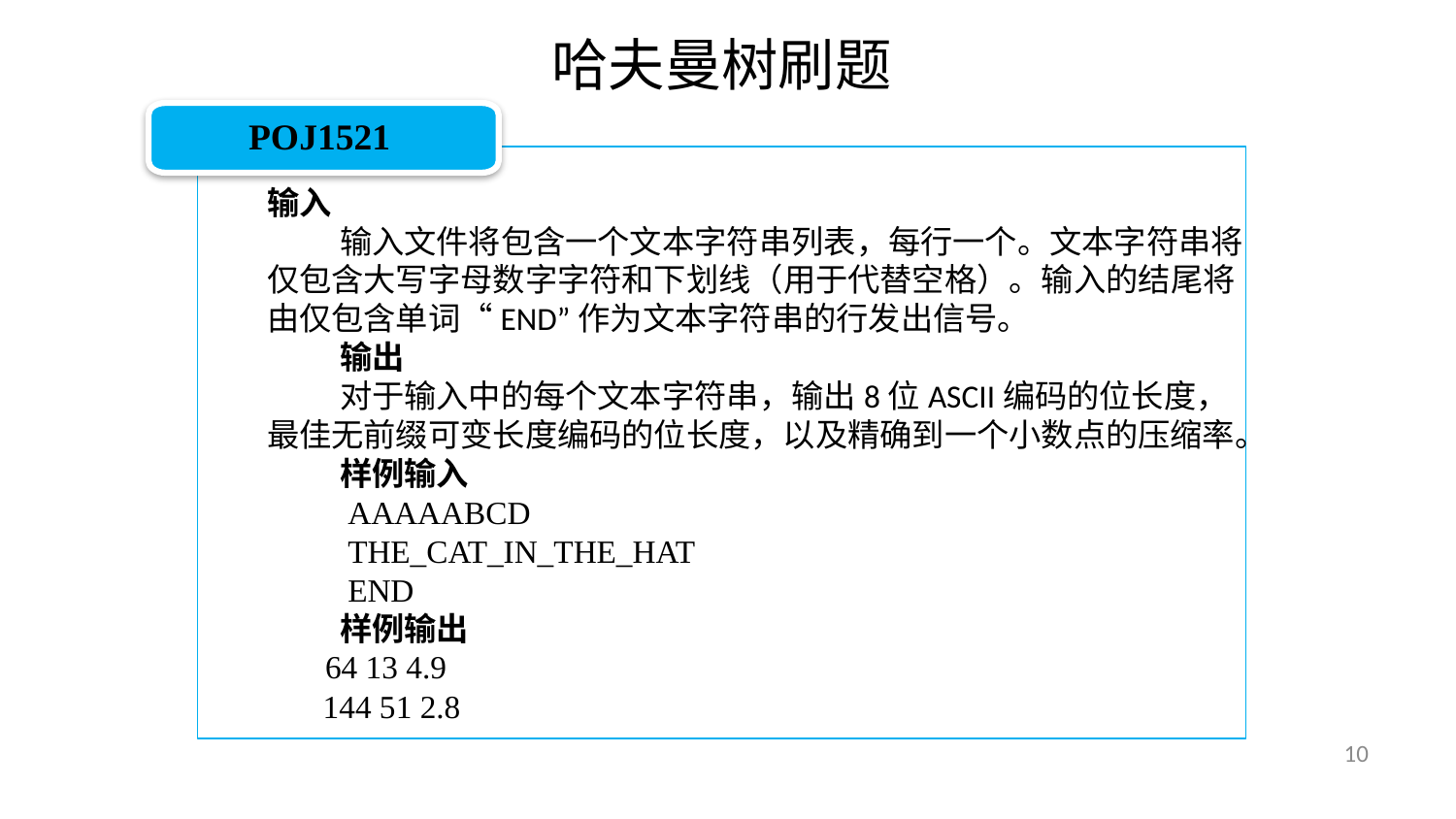

哈夫曼树刷题

POJ1521
输入
输入文件将包含一个文本字符串列表，每行一个。文本字符串将仅包含大写字母数字字符和下划线（用于代替空格）。输入的结尾将由仅包含单词“END”作为文本字符串的行发出信号。
输出
对于输入中的每个文本字符串，输出8位ASCII编码的位长度，最佳无前缀可变长度编码的位长度，以及精确到一个小数点的压缩率。
样例输入
 AAAAABCD
 THE_CAT_IN_THE_HAT
 END
样例输出
        64 13 4.9
       144 51 2.8
10